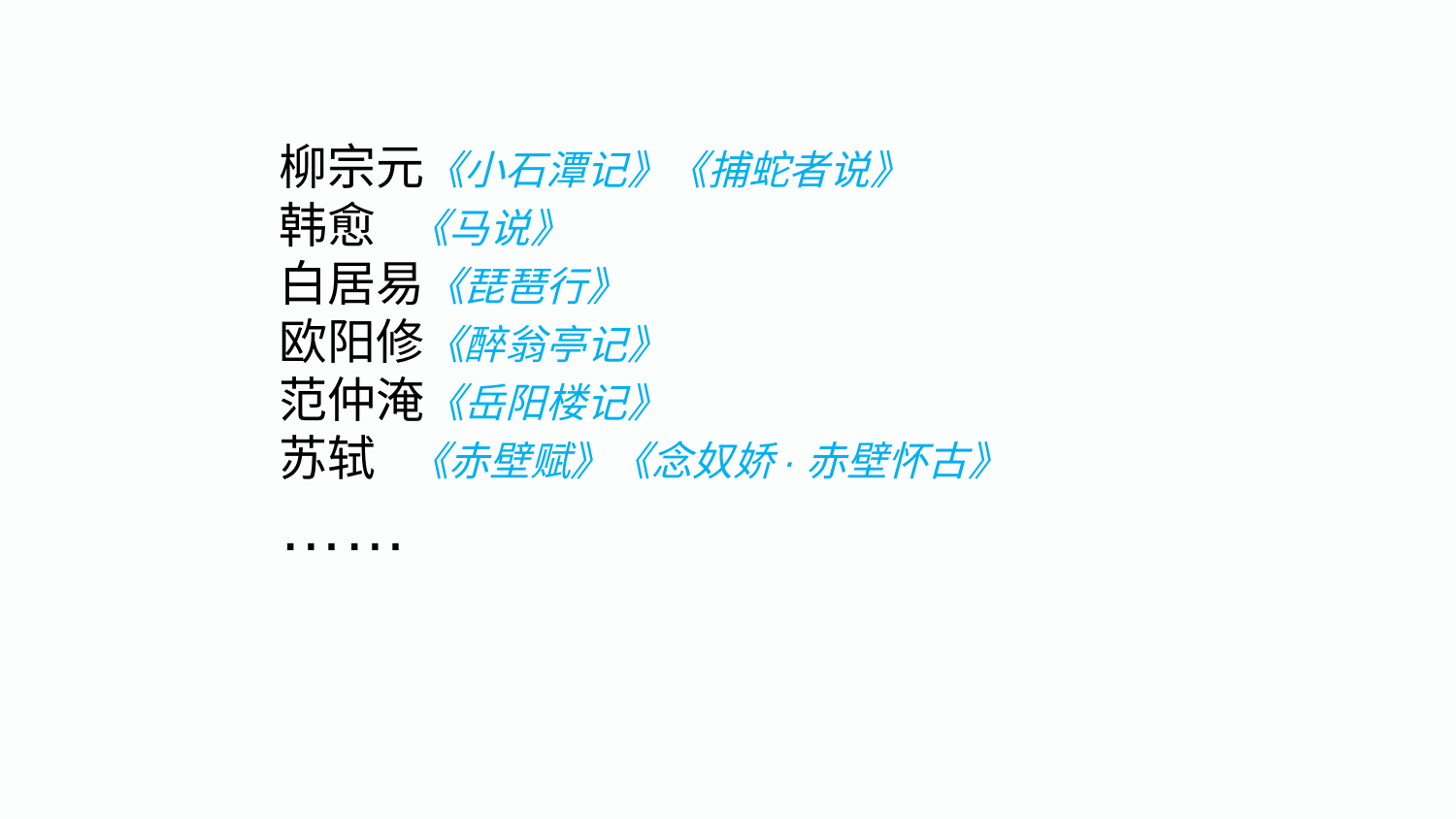

柳宗元《小石潭记》《捕蛇者说》
韩愈   《马说》
白居易《琵琶行》
欧阳修《醉翁亭记》
范仲淹《岳阳楼记》
苏轼   《赤壁赋》《念奴娇·赤壁怀古》
……